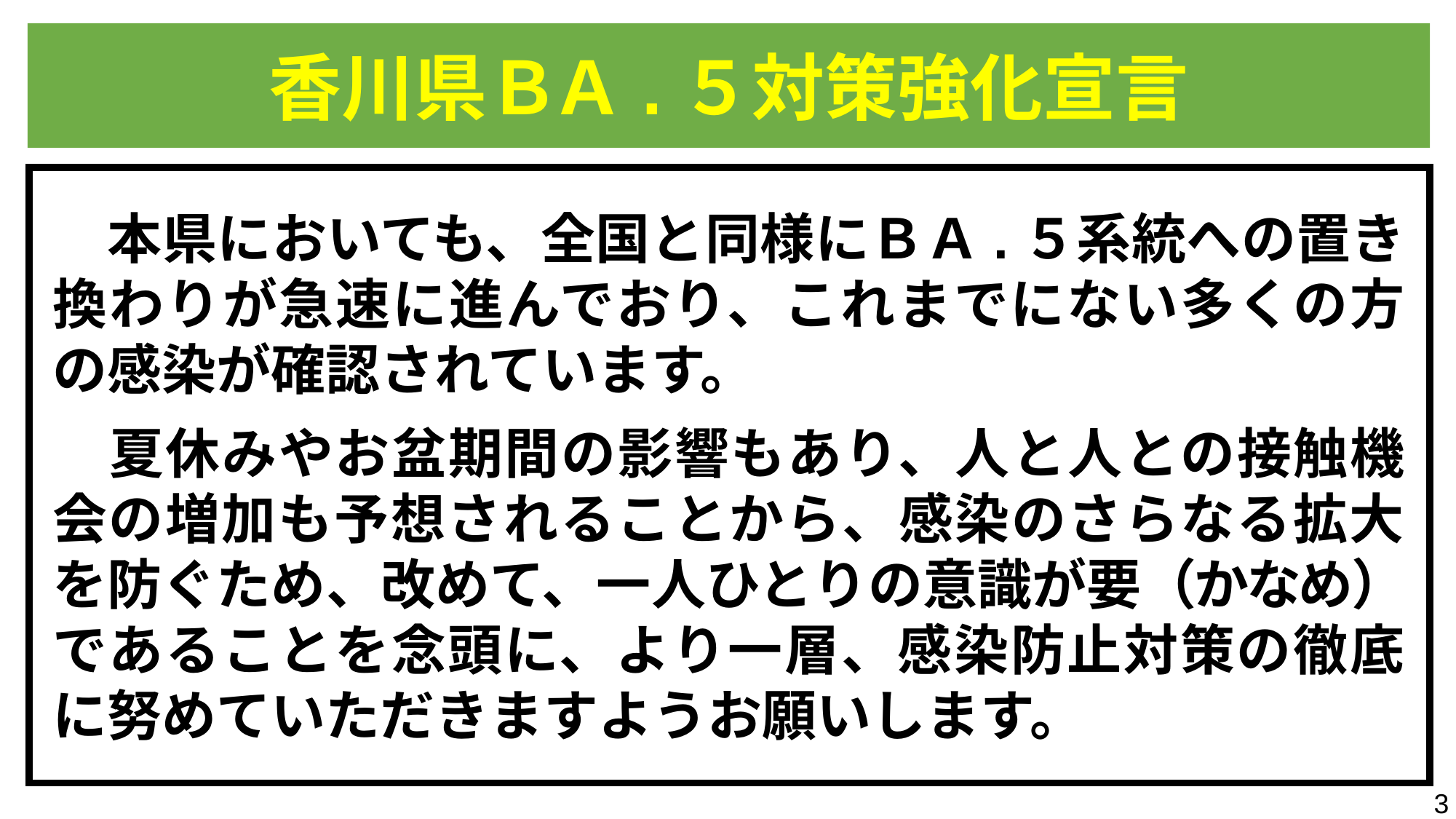

# 香川県ＢＡ.５対策強化宣言

　本県においても、全国と同様にＢＡ.５系統への置き換わりが急速に進んでおり、これまでにない多くの方の感染が確認されています。
　夏休みやお盆期間の影響もあり、人と人との接触機会の増加も予想されることから、感染のさらなる拡大を防ぐため、改めて、一人ひとりの意識が要（かなめ）であることを念頭に、より一層、感染防止対策の徹底に努めていただきますようお願いします。
3